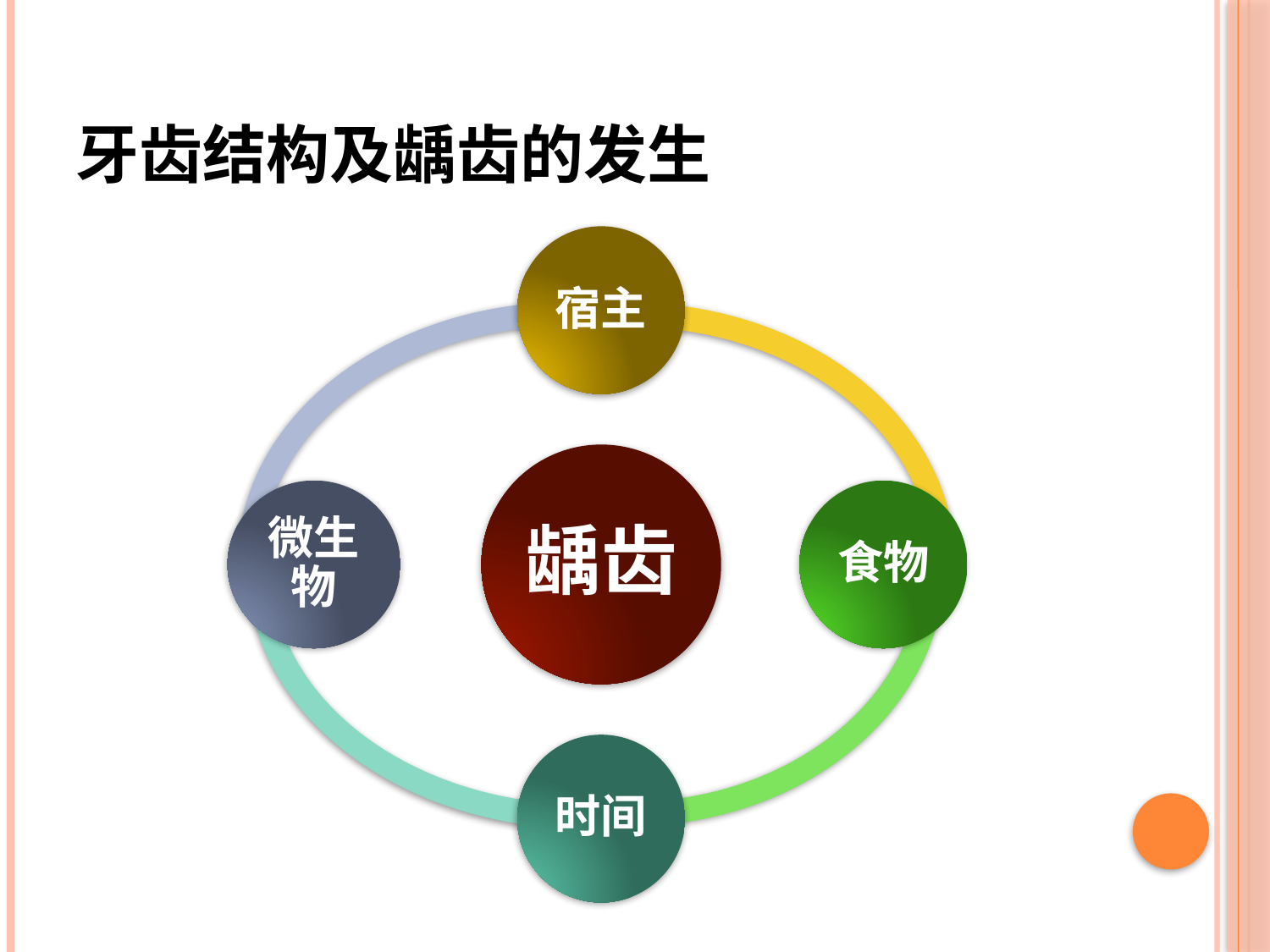

# 牙齿结构及龋齿的发生
龋齿
宿主
食物
时间
微生物